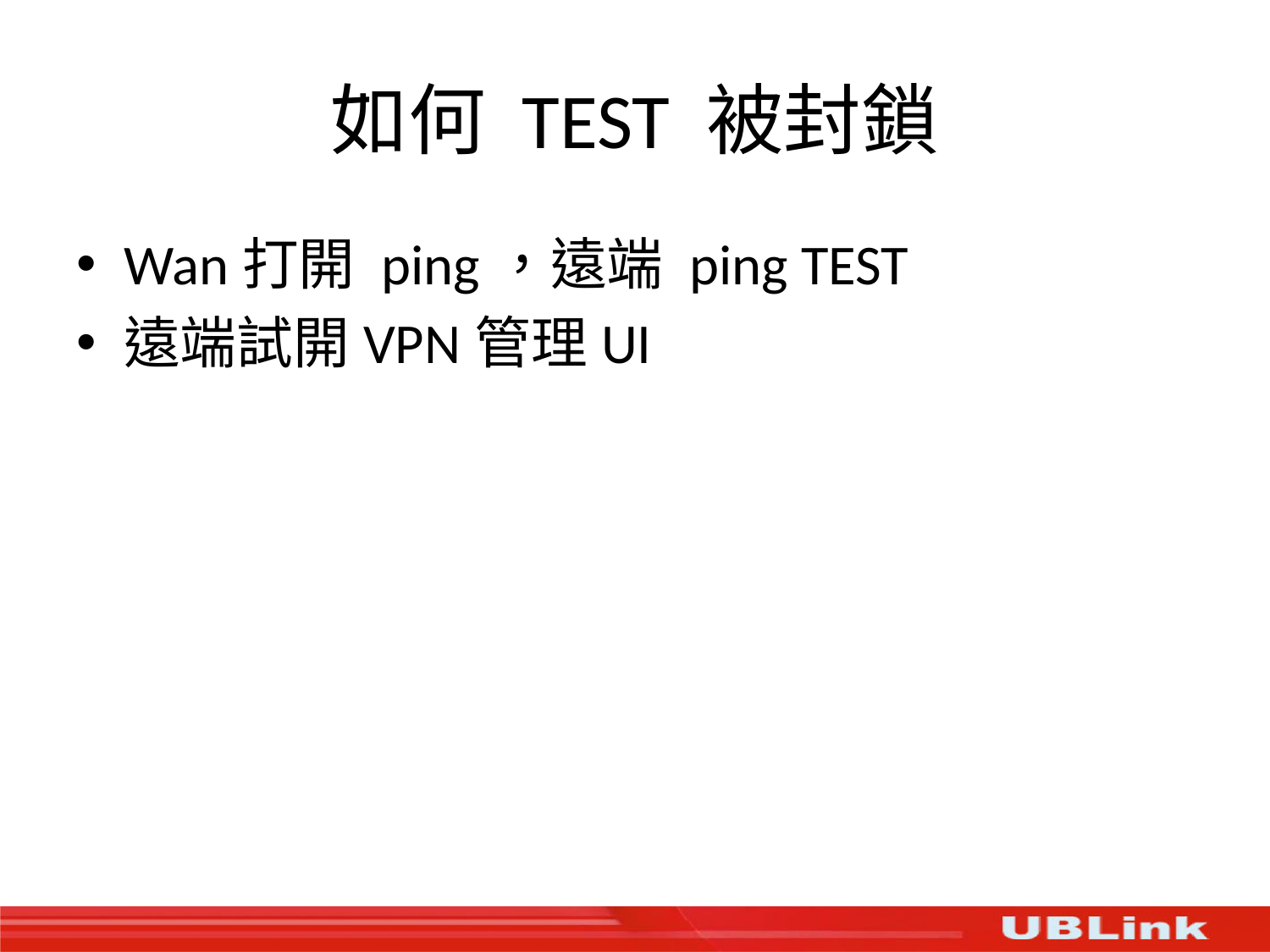

# 如何 TEST 被封鎖
Wan打開 ping，遠端 ping TEST
遠端試開VPN管理UI